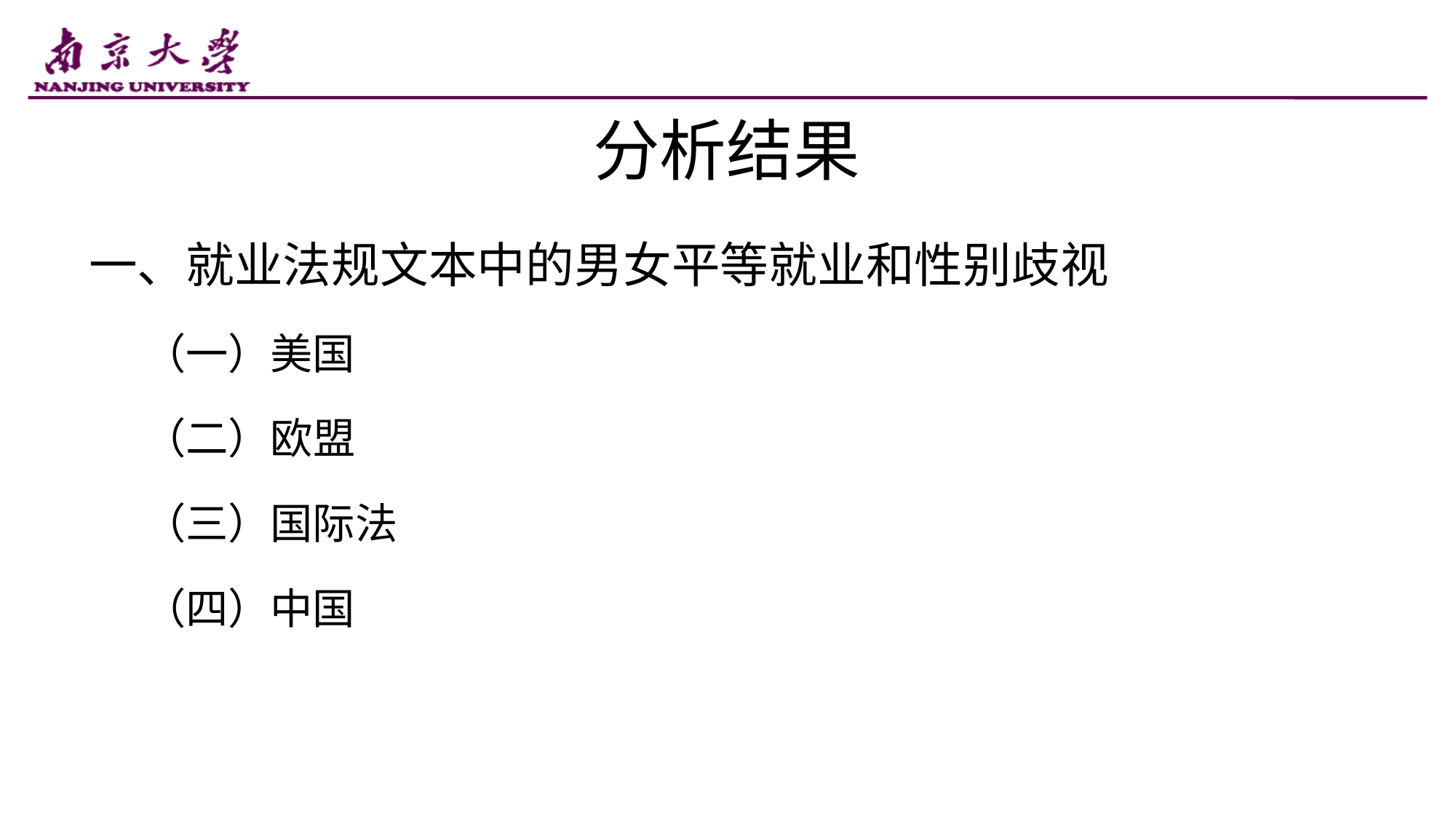

# 分析结果
一、就业法规文本中的男女平等就业和性别歧视
（一）美国
（二）欧盟
（三）国际法
（四）中国